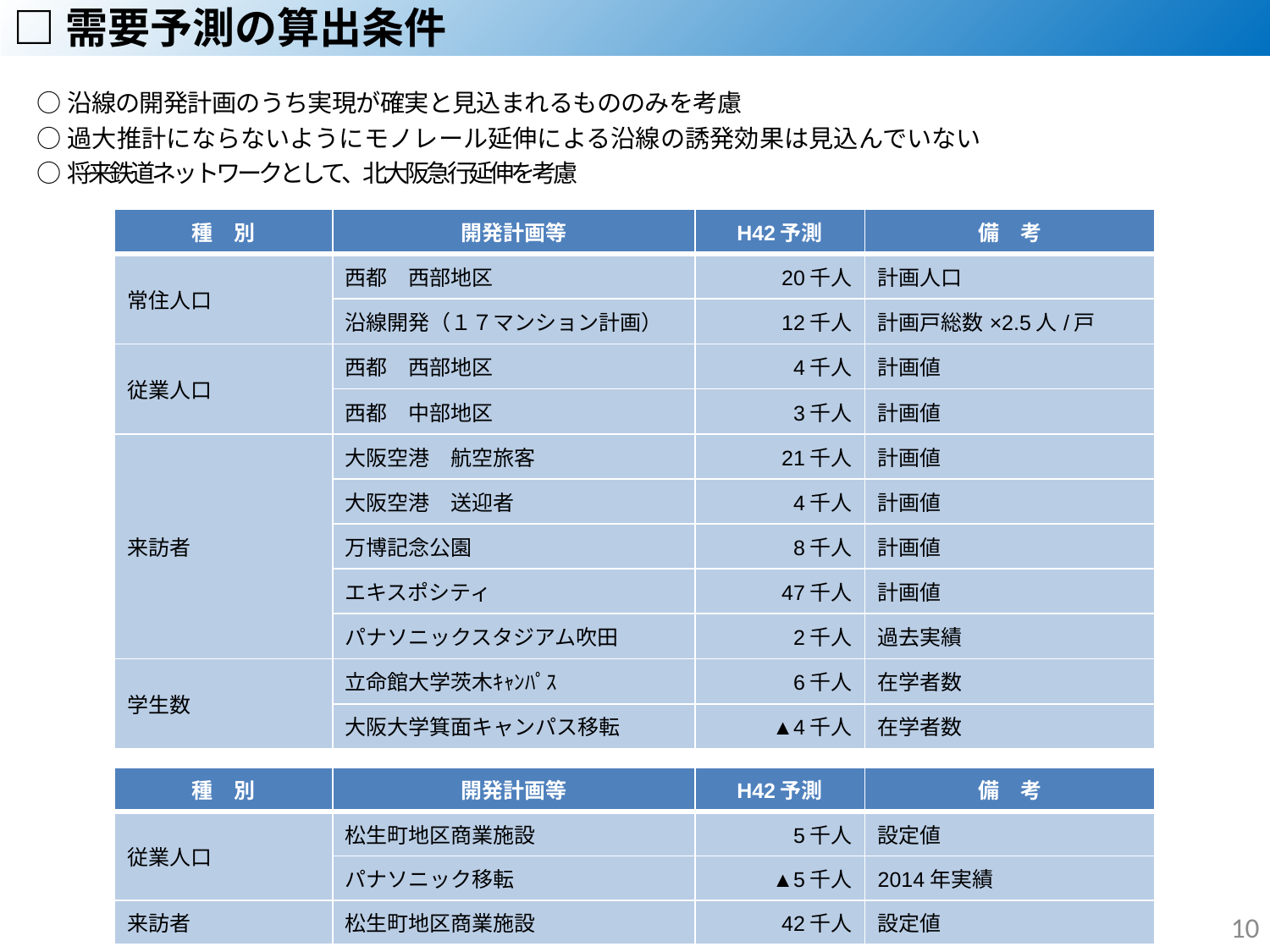

□需要予測の算出条件

　○ 沿線の開発計画のうち実現が確実と見込まれるもののみを考慮
　○ 過大推計にならないようにモノレール延伸による沿線の誘発効果は見込んでいない
　○ 将来鉄道ネットワークとして、北大阪急行延伸を考慮
| 種　別 | 開発計画等 | H42予測 | 備　考 |
| --- | --- | --- | --- |
| 常住人口 | 西都　西部地区 | 20千人 | 計画人口 |
|  | 沿線開発（１７マンション計画） | 12千人 | 計画戸総数×2.5人/戸 |
| 従業人口 | 西都　西部地区 | 4千人 | 計画値 |
|  | 西都　中部地区 | 3千人 | 計画値 |
| 来訪者 | 大阪空港　航空旅客 | 21千人 | 計画値 |
|  | 大阪空港　送迎者 | 4千人 | 計画値 |
|  | 万博記念公園 | 8千人 | 計画値 |
|  | エキスポシティ | 47千人 | 計画値 |
|  | パナソニックスタジアム吹田 | 2千人 | 過去実績 |
| 学生数 | 立命館大学茨木ｷｬﾝﾊﾟｽ | 6千人 | 在学者数 |
|  | 大阪大学箕面キャンパス移転 | ▲4千人 | 在学者数 |
| 種　別 | 開発計画等 | H42予測 | 備　考 |
| --- | --- | --- | --- |
| 従業人口 | 松生町地区商業施設 | 5千人 | 設定値 |
|  | パナソニック移転 | ▲5千人 | 2014年実績 |
| 来訪者 | 松生町地区商業施設 | 42千人 | 設定値 |
10